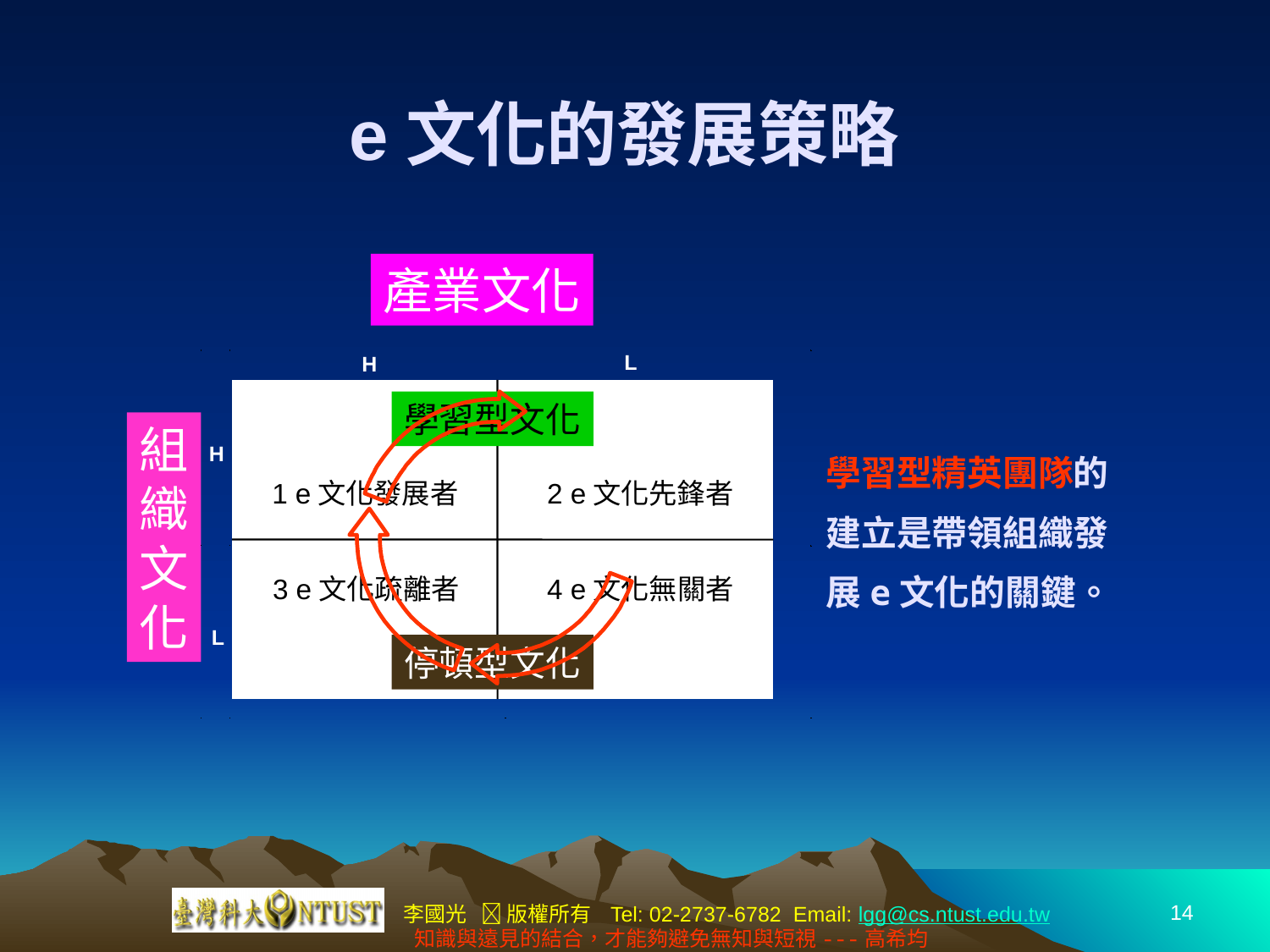

# e文化的發展策略
產業文化
L

H

學習型文化
組織文化
H
學習型精英團隊的
建立是帶領組織發
展e文化的關鍵。
1 e文化發展者
2 e文化先鋒者

3 e文化疏離者
4 e文化無關者

L
停頓型文化

14